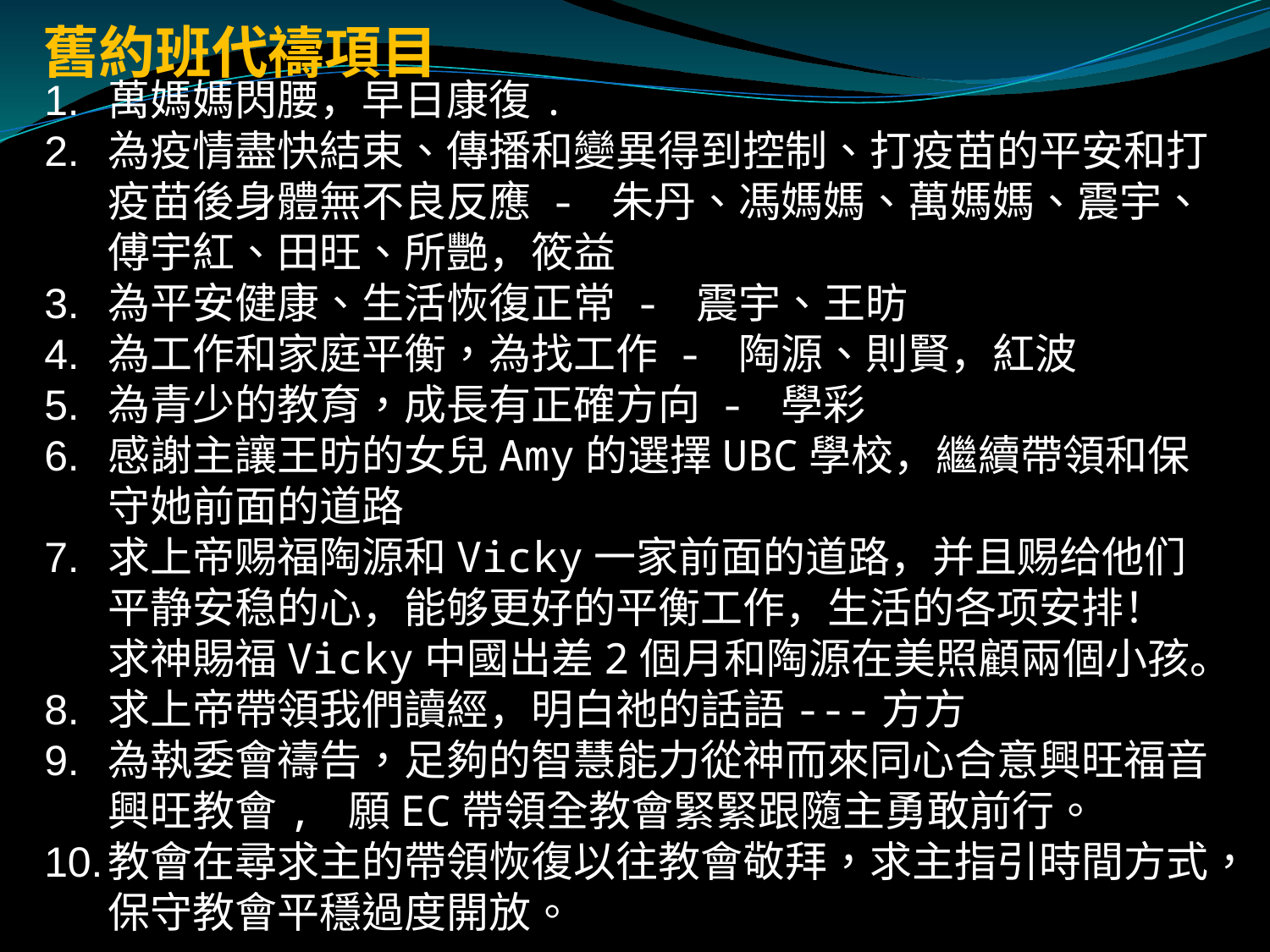

# 舊約班代禱項目
萬媽媽閃腰，早日康復.
為疫情盡快結束、傳播和變異得到控制、打疫苗的平安和打疫苗後身體無不良反應 - 朱丹、馮媽媽、萬媽媽、震宇、傅宇紅、田旺、所艷，筱益
為平安健康、生活恢復正常 - 震宇、王昉
為工作和家庭平衡，為找工作 - 陶源、則賢，紅波
為青少的教育，成長有正確方向 - 學彩
感謝主讓王昉的女兒Amy的選擇UBC學校，繼續帶領和保守她前面的道路
求上帝赐福陶源和Vicky一家前面的道路，并且赐给他们平静安稳的心，能够更好的平衡工作，生活的各项安排！  求神賜福Vicky中國出差2個月和陶源在美照顧兩個小孩。
求上帝帶領我們讀經，明白祂的話語---方方
為執委會禱告，足夠的智慧能力從神而來同心合意興旺福音興旺教會, 願EC帶領全教會緊緊跟隨主勇敢前行。
教會在尋求主的帶領恢復以往教會敬拜，求主指引時間方式，保守教會平穩過度開放。